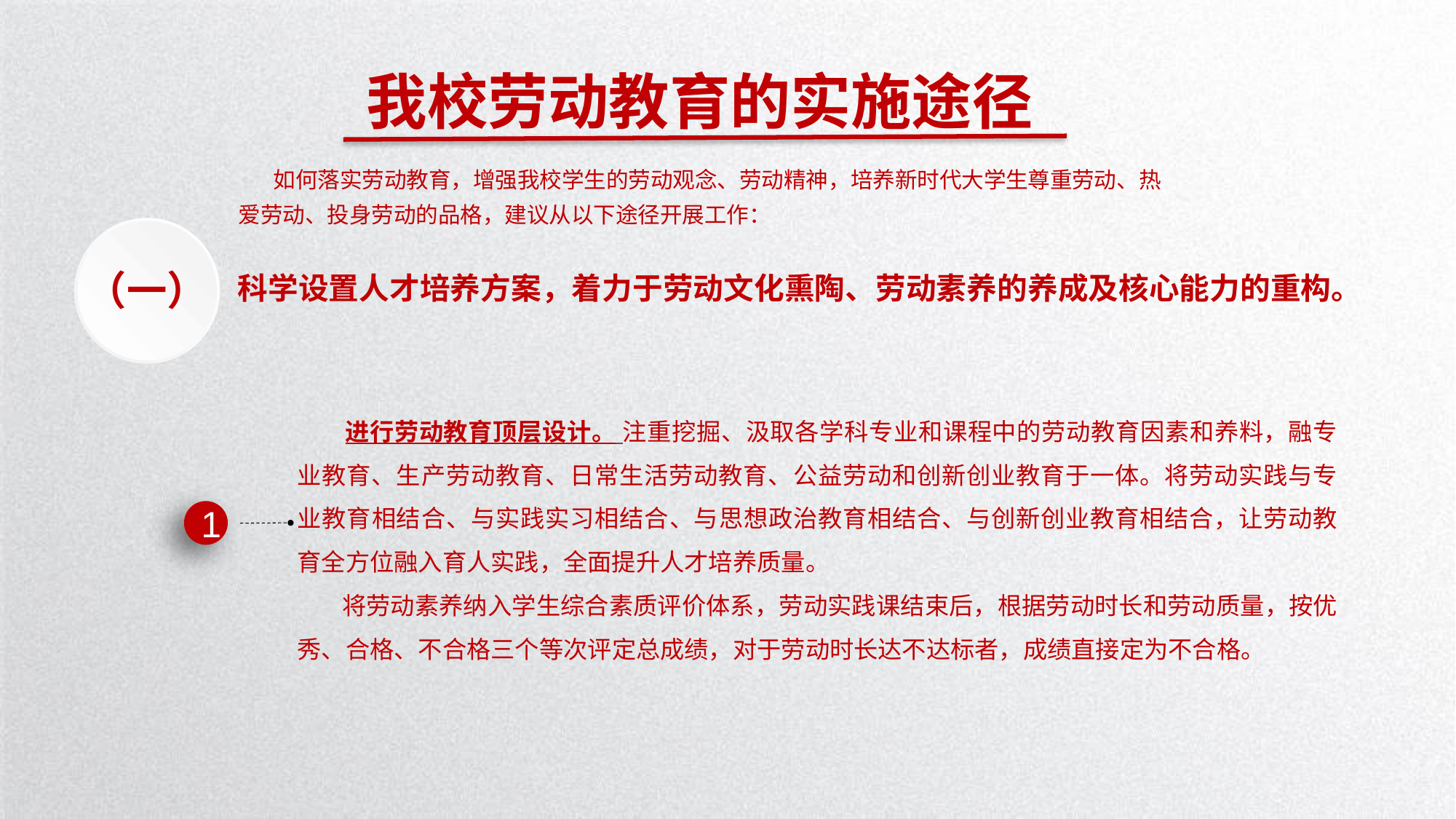

我校劳动教育的实施途径
      如何落实劳动教育，增强我校学生的劳动观念、劳动精神，培养新时代大学生尊重劳动、热爱劳动、投身劳动的品格，建议从以下途径开展工作：

（一）
科学设置人才培养方案，着力于劳动文化熏陶、劳动素养的养成及核心能力的重构。
       进行劳动教育顶层设计。 注重挖掘、汲取各学科专业和课程中的劳动教育因素和养料，融专业教育、生产劳动教育、日常生活劳动教育、公益劳动和创新创业教育于一体。将劳动实践与专业教育相结合、与实践实习相结合、与思想政治教育相结合、与创新创业教育相结合，让劳动教育全方位融入育人实践，全面提升人才培养质量。
       将劳动素养纳入学生综合素质评价体系，劳动实践课结束后，根据劳动时长和劳动质量，按优秀、合格、不合格三个等次评定总成绩，对于劳动时长达不达标者，成绩直接定为不合格。
1